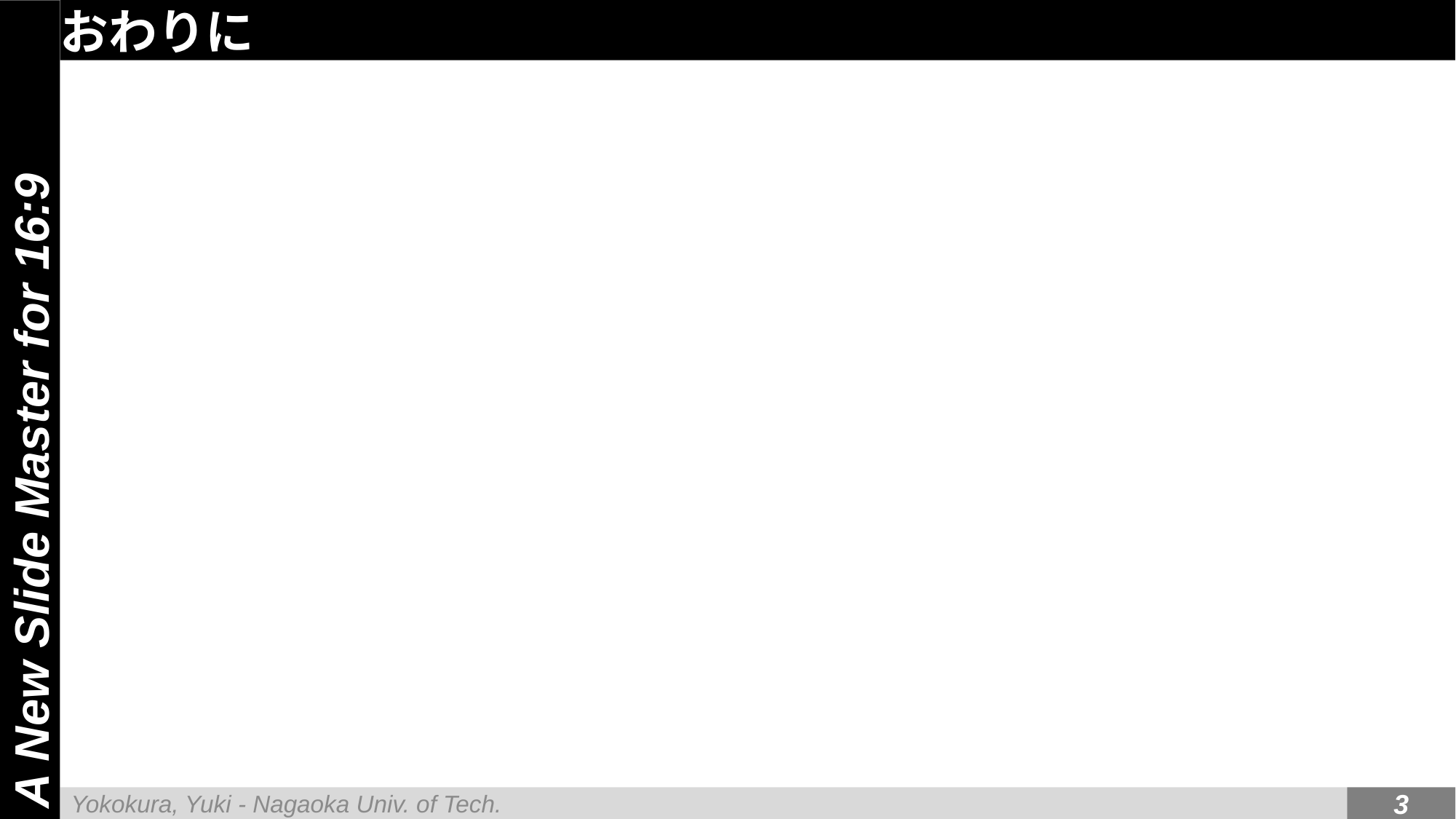

# おわりに
A New Slide Master for 16:9
Yokokura, Yuki - Nagaoka Univ. of Tech.
3